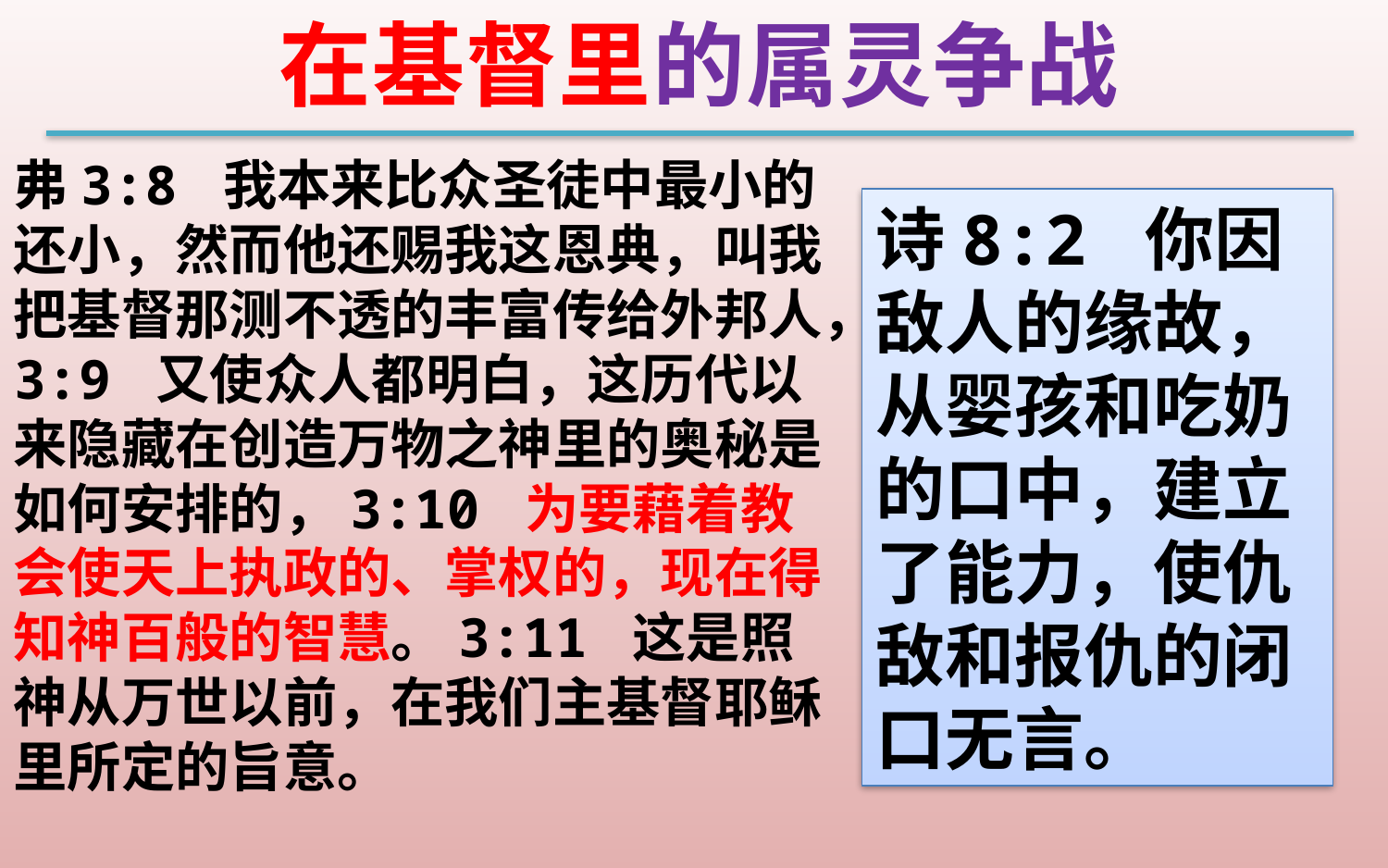

在基督里的属灵争战
弗3:8 我本来比众圣徒中最小的还小，然而他还赐我这恩典，叫我把基督那测不透的丰富传给外邦人，3:9 又使众人都明白，这历代以来隐藏在创造万物之神里的奥秘是如何安排的，3:10 为要藉着教会使天上执政的、掌权的，现在得知神百般的智慧。3:11 这是照神从万世以前，在我们主基督耶稣里所定的旨意。
诗8:2 你因敌人的缘故，从婴孩和吃奶的口中，建立了能力，使仇敌和报仇的闭口无言。